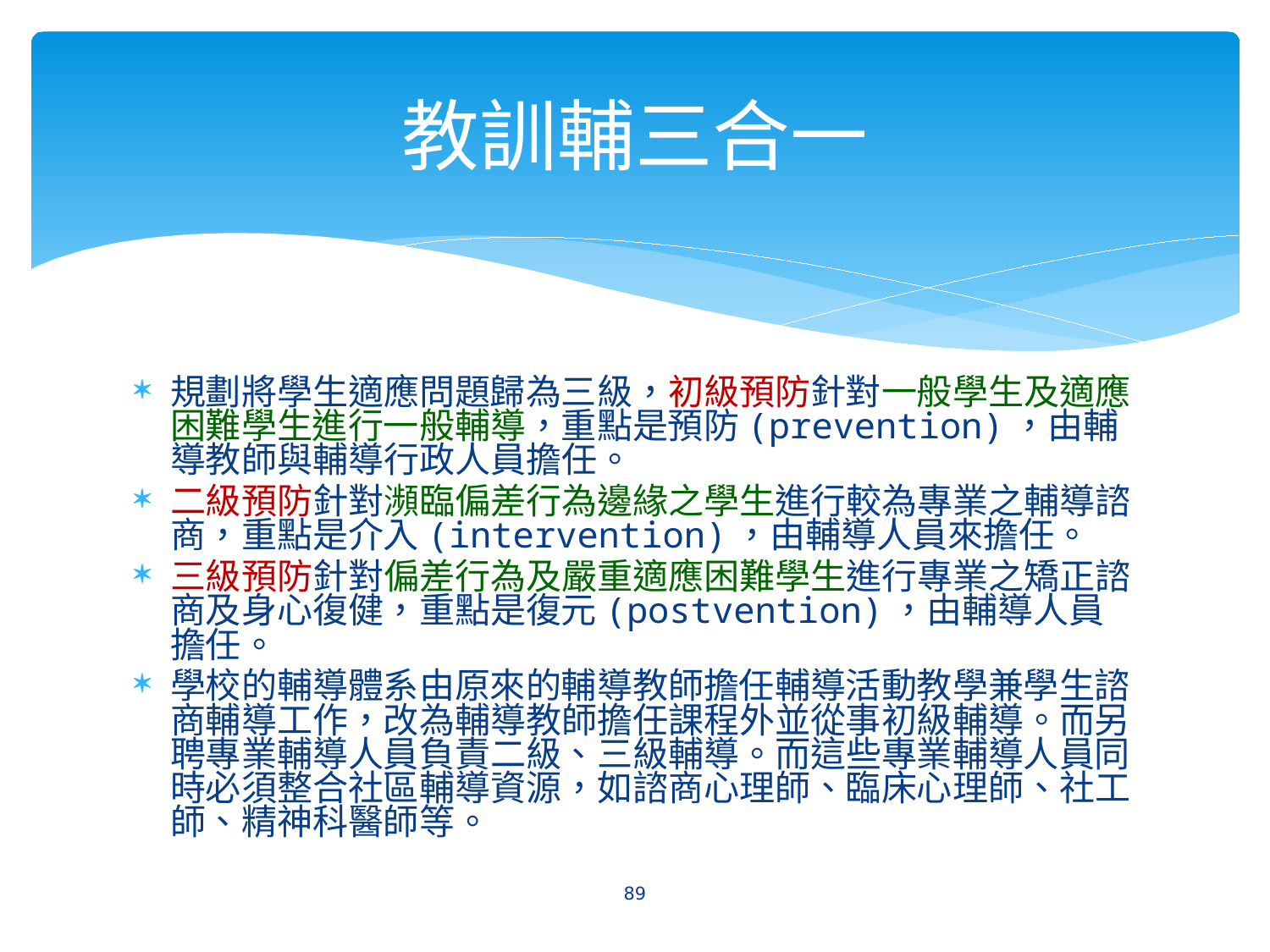

# 教訓輔三合一
規劃將學生適應問題歸為三級，初級預防針對一般學生及適應困難學生進行一般輔導，重點是預防(prevention)，由輔導教師與輔導行政人員擔任。
二級預防針對瀕臨偏差行為邊緣之學生進行較為專業之輔導諮商，重點是介入(intervention)，由輔導人員來擔任。
三級預防針對偏差行為及嚴重適應困難學生進行專業之矯正諮商及身心復健，重點是復元(postvention)，由輔導人員擔任。
學校的輔導體系由原來的輔導教師擔任輔導活動教學兼學生諮商輔導工作，改為輔導教師擔任課程外並從事初級輔導。而另聘專業輔導人員負責二級、三級輔導。而這些專業輔導人員同時必須整合社區輔導資源，如諮商心理師、臨床心理師、社工師、精神科醫師等。
89